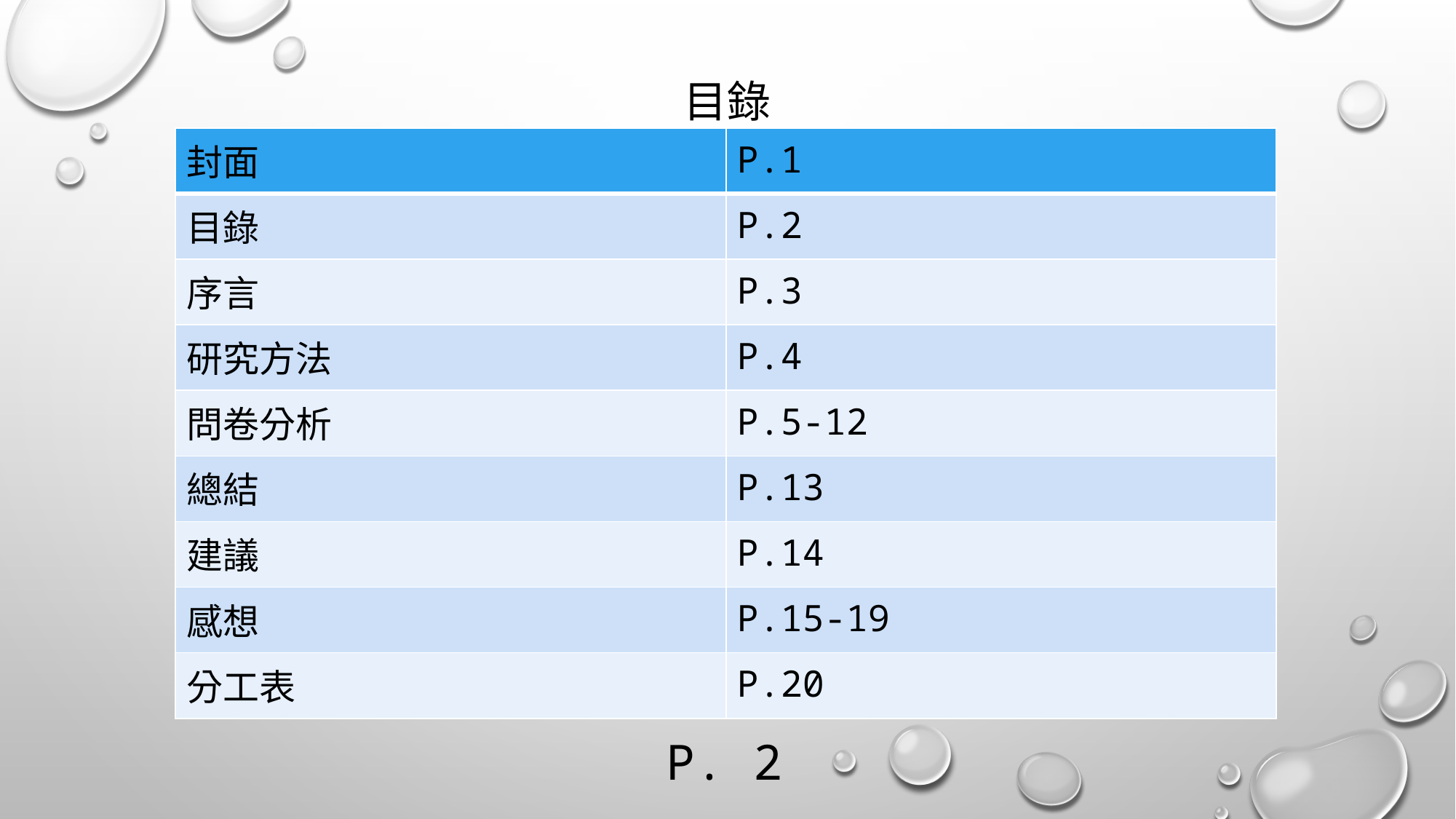

# 目錄
| 封面 | P.1 |
| --- | --- |
| 目錄 | P.2 |
| 序言 | P.3 |
| 研究方法 | P.4 |
| 問卷分析 | P.5-12 |
| 總結 | P.13 |
| 建議 | P.14 |
| 感想 | P.15-19 |
| 分工表 | P.20 |
P. 2